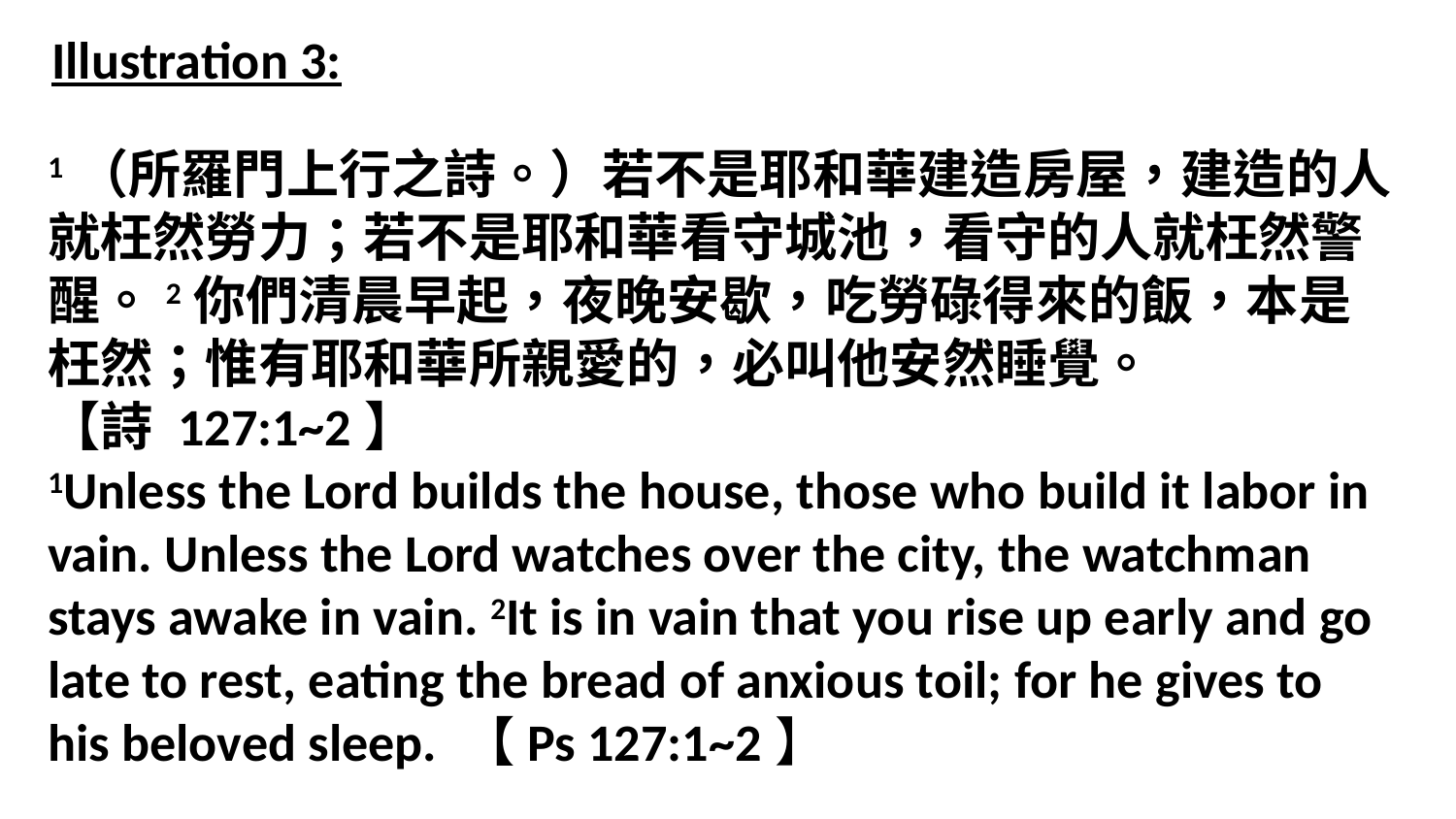

Illustration 3:
1（所羅門上行之詩。）若不是耶和華建造房屋，建造的人就枉然勞力；若不是耶和華看守城池，看守的人就枉然警醒。2你們清晨早起，夜晚安歇，吃勞碌得來的飯，本是枉然；惟有耶和華所親愛的，必叫他安然睡覺。
【詩 127:1~2】
1Unless the Lord builds the house, those who build it labor in vain. Unless the Lord watches over the city, the watchman stays awake in vain. 2It is in vain that you rise up early and go late to rest, eating the bread of anxious toil; for he gives to his beloved sleep. 【Ps 127:1~2】